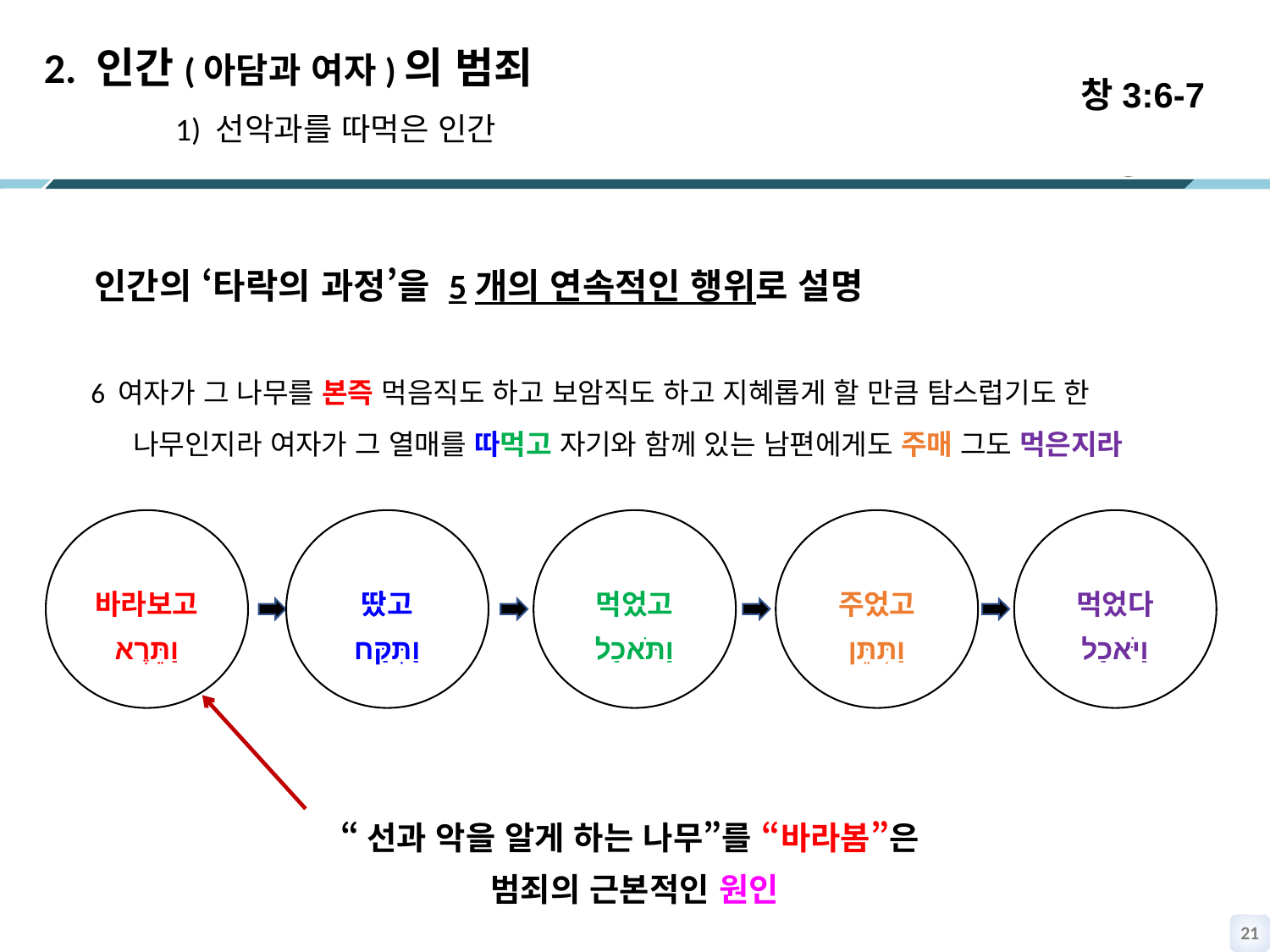

창3:6-7
2. 인간(아담과 여자)의 범죄
1) 선악과를 따먹은 인간

  인간의 ‘타락의 과정’을 5개의 연속적인 행위로 설명

   6 여자가 그 나무를 본즉 먹음직도 하고 보암직도 하고 지혜롭게 할 만큼 탐스럽기도 한
       나무인지라 여자가 그 열매를 따먹고 자기와 함께 있는 남편에게도 주매 그도 먹은지라

바라보고

וַתֵּרֶא

땄고

וַתִּקַּח

먹었고

וַתֹּאכַל

주었고

וַתִּתֵּן

먹었다

וַיֹּאכַל

“선과 악을 알게 하는 나무”를 “바라봄”은
범죄의 근본적인 원인
21